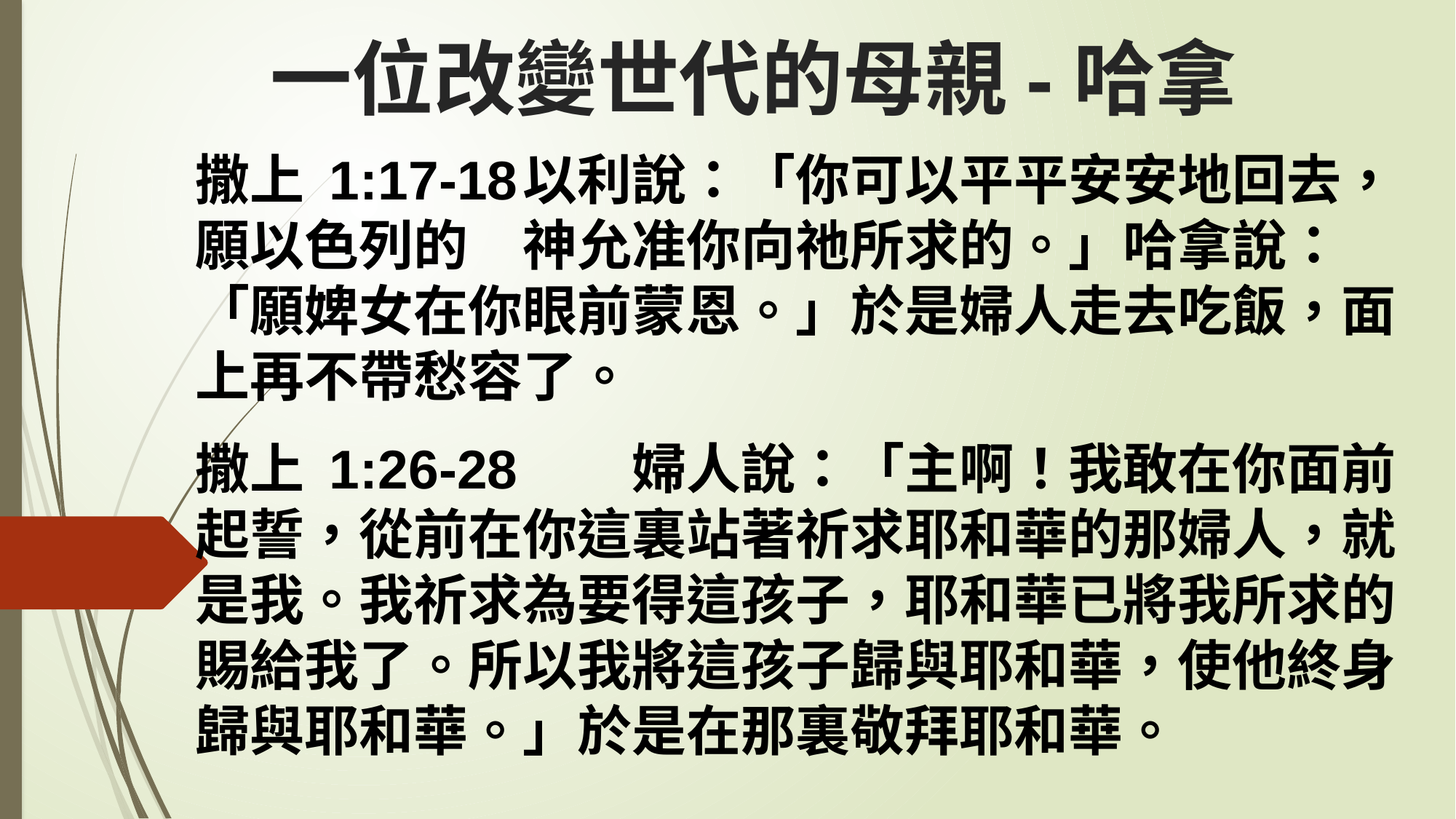

# 一位改變世代的母親-哈拿
撒上 1:17-18	以利說：「你可以平平安安地回去，願以色列的　神允准你向祂所求的。」哈拿說：「願婢女在你眼前蒙恩。」於是婦人走去吃飯，面上再不帶愁容了。
撒上 1:26-28		婦人說：「主啊！我敢在你面前起誓，從前在你這裏站著祈求耶和華的那婦人，就是我。我祈求為要得這孩子，耶和華已將我所求的賜給我了。所以我將這孩子歸與耶和華，使他終身歸與耶和華。」於是在那裏敬拜耶和華。